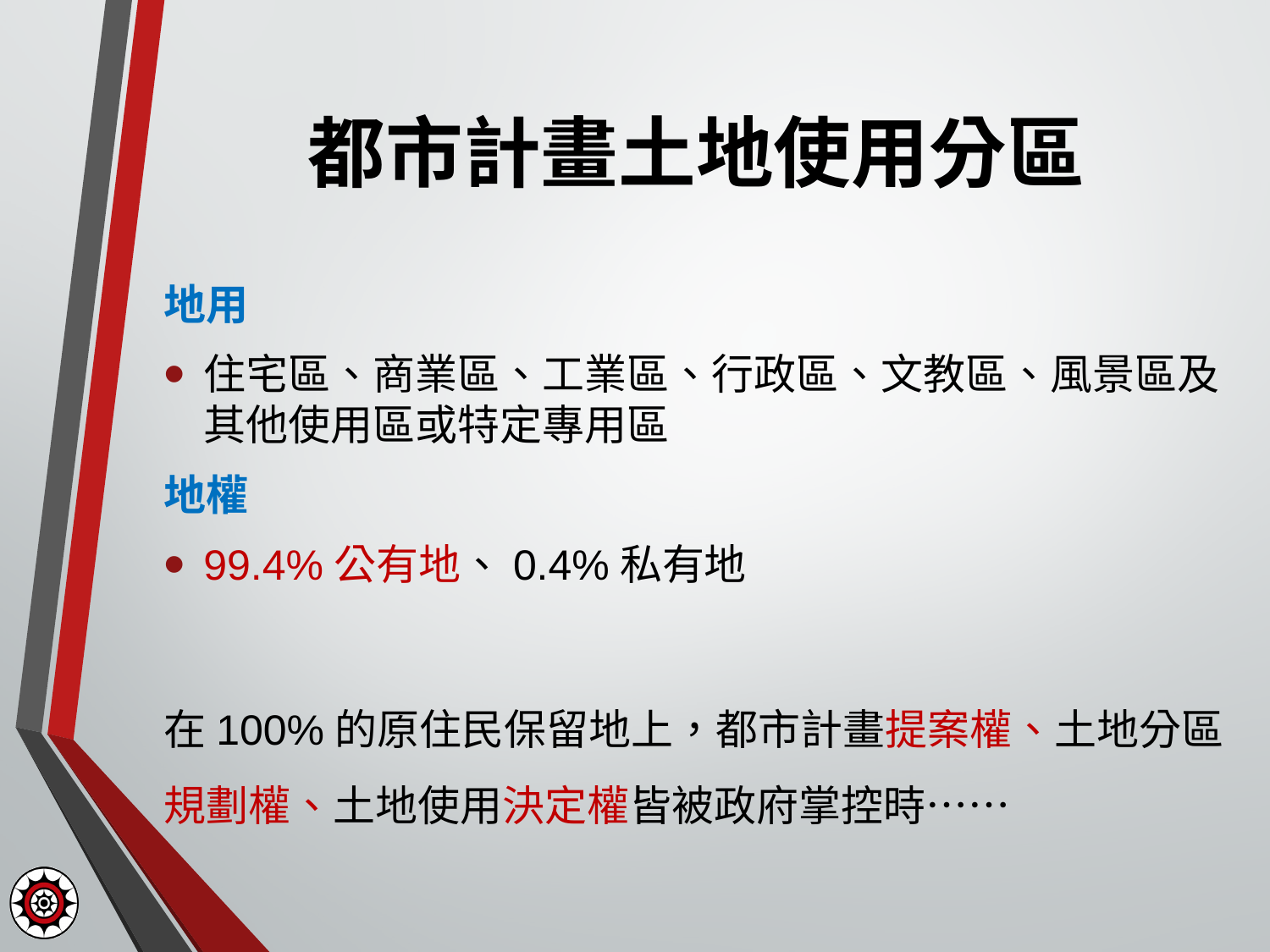

# 都市計畫土地使用分區
地用
住宅區、商業區、工業區、行政區、文教區、風景區及其他使用區或特定專用區
地權
99.4%公有地、0.4%私有地

在100%的原住民保留地上，都市計畫提案權、土地分區規劃權、土地使用決定權皆被政府掌控時……